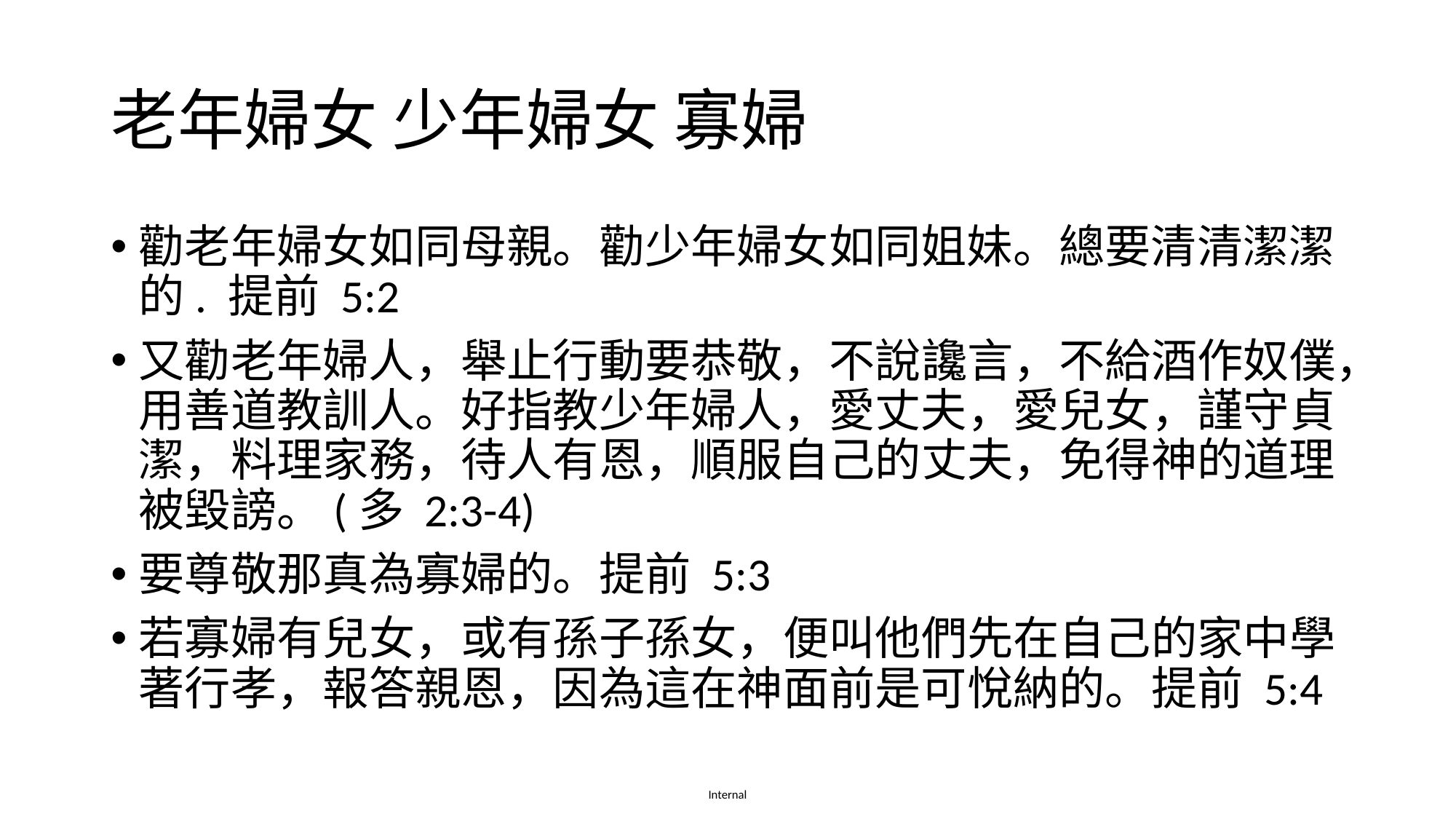

# 老年婦女 少年婦女 寡婦
勸老年婦女如同母親。勸少年婦女如同姐妹。總要清清潔潔的. 提前 5:2
又勸老年婦人，舉止行動要恭敬，不說讒言，不給酒作奴僕，用善道教訓人。好指教少年婦人，愛丈夫，愛兒女，謹守貞潔，料理家務，待人有恩，順服自己的丈夫，免得神的道理被毀謗。(多 2:3-4)
要尊敬那真為寡婦的。提前 5:3
若寡婦有兒女，或有孫子孫女，便叫他們先在自己的家中學著行孝，報答親恩，因為這在神面前是可悅納的。提前 5:4